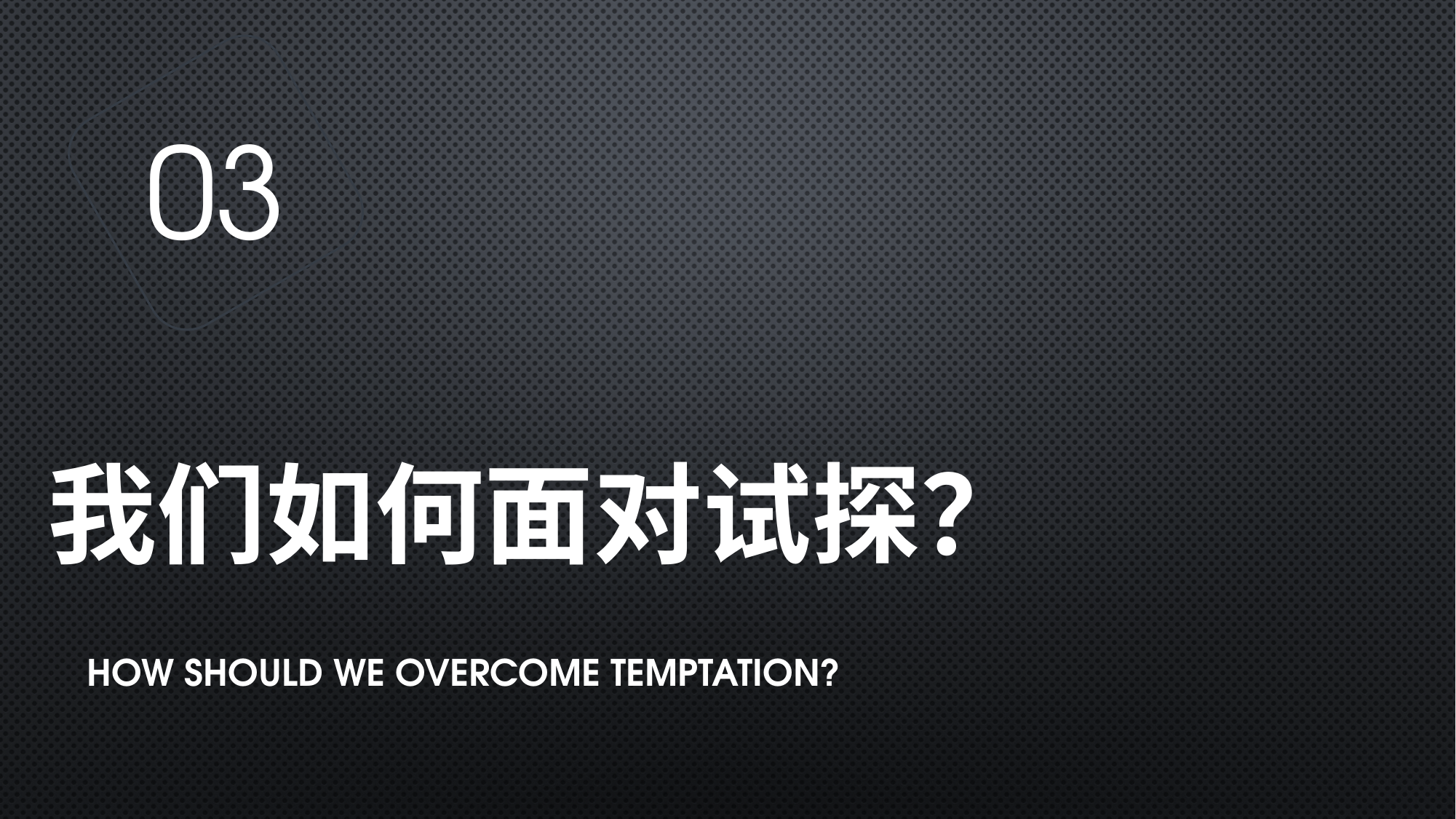

03
# 我们如何面对试探？
How should we overcome temptation?